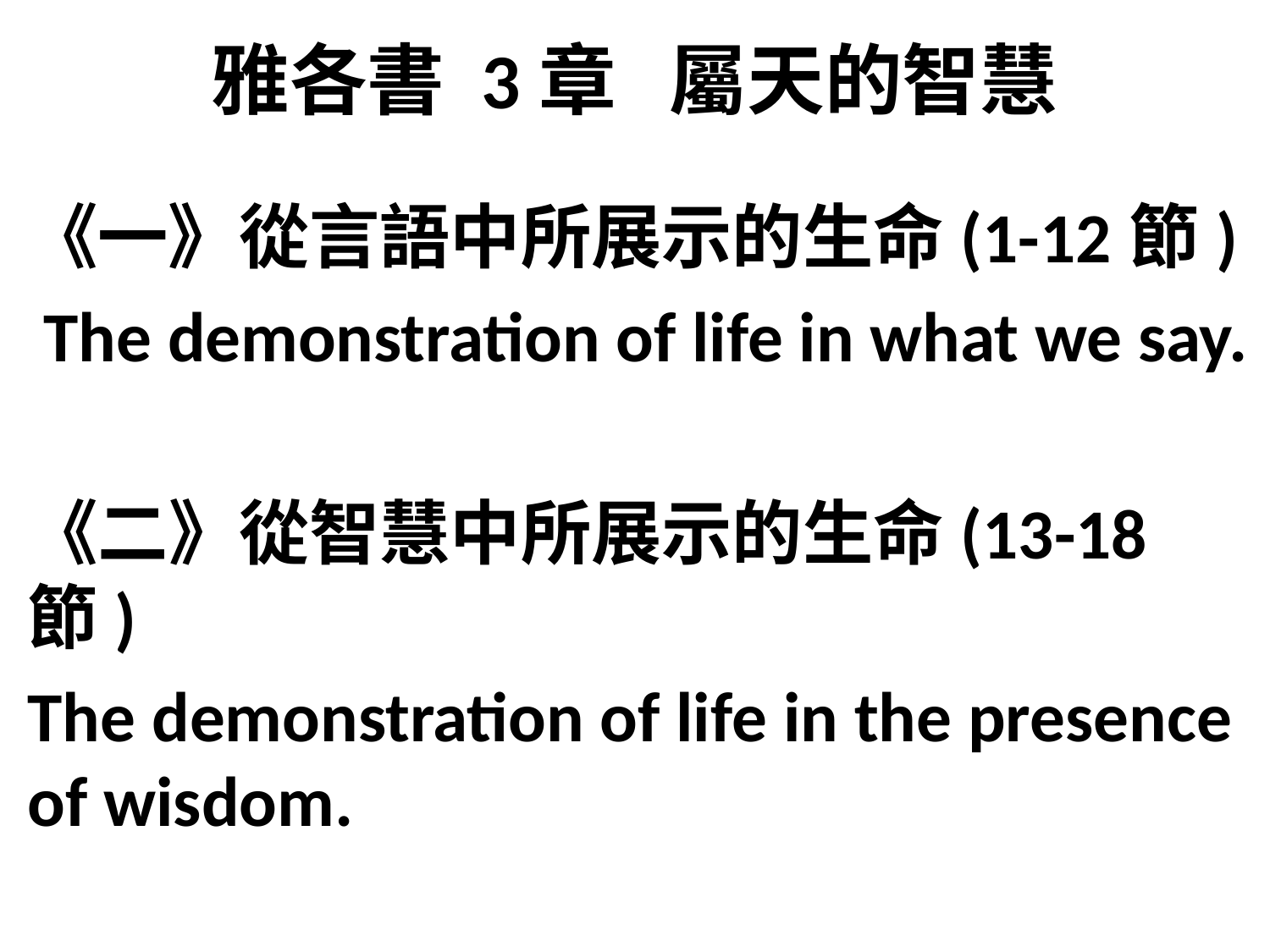

# 雅各書 3章   屬天的智慧
《一》從言語中所展示的生命(1-12節)
 The demonstration of life in what we say.

《二》從智慧中所展示的生命(13-18節)
The demonstration of life in the presence of wisdom.